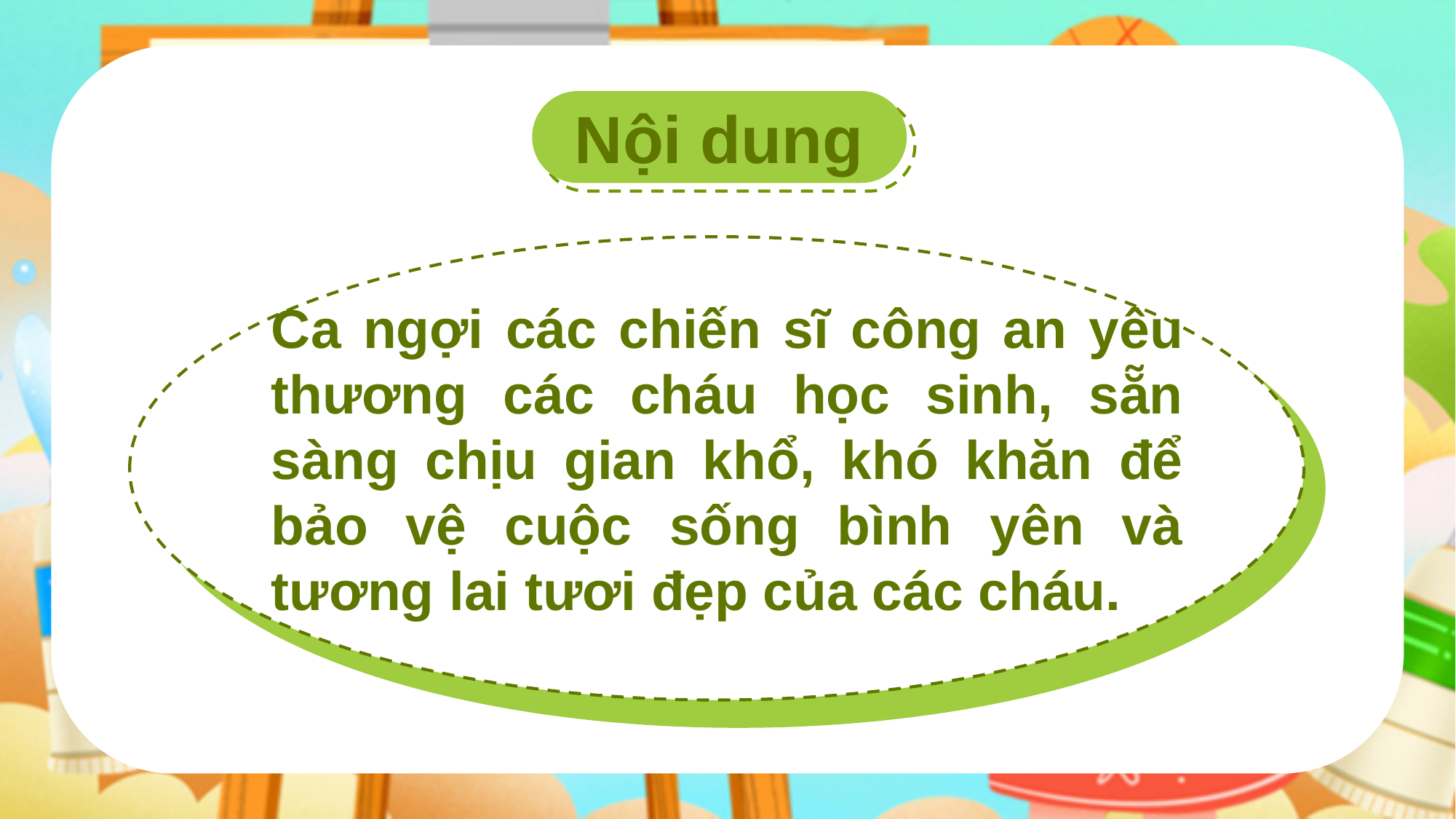

Nội dung
开头

Ca ngợi các chiến sĩ công an yêu thương các cháu học sinh, sẵn sàng chịu gian khổ, khó khăn để bảo vệ cuộc sống bình yên và tương lai tươi đẹp của các cháu.